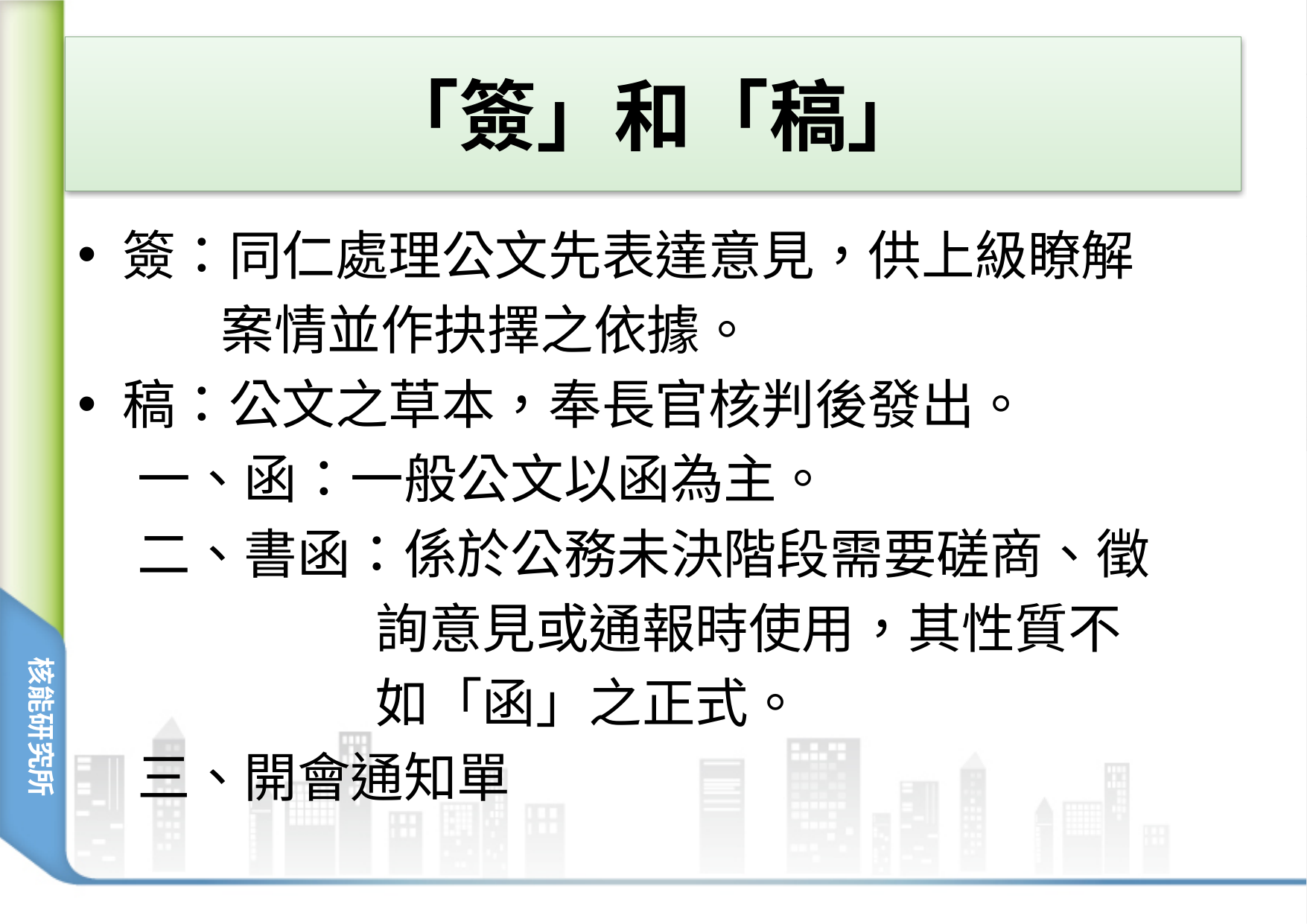

# 「簽」和「稿」
簽：同仁處理公文先表達意見，供上級瞭解
           案情並作抉擇之依據。
稿：公文之草本，奉長官核判後發出。
    一、函：一般公文以函為主。
    二、書函：係於公務未決階段需要磋商、徵
                        詢意見或通報時使用，其性質不
                        如「函」之正式。
    三、開會通知單